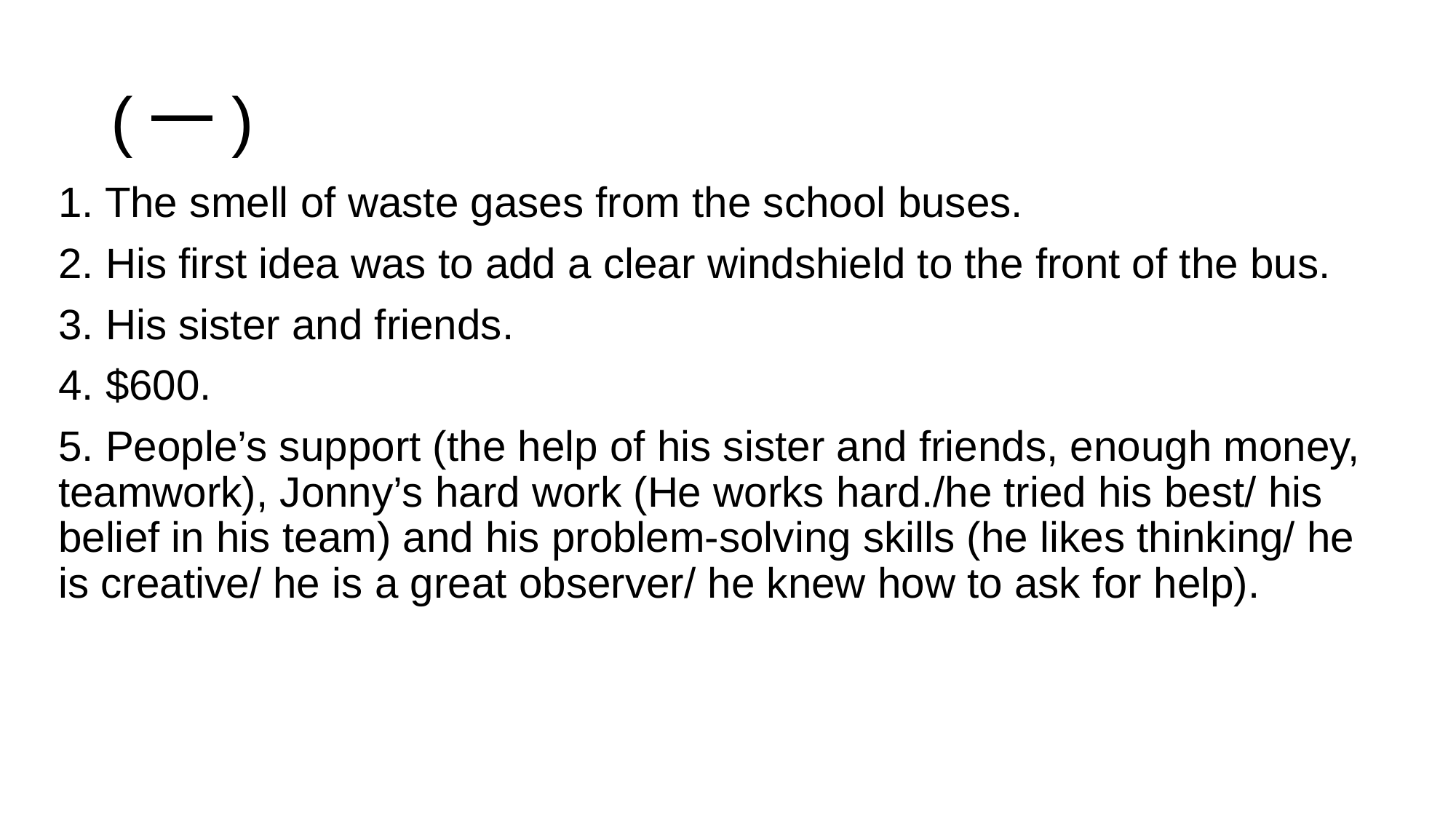

# (一)
1. The smell of waste gases from the school buses.
2. His first idea was to add a clear windshield to the front of the bus.
3. His sister and friends.
4. $600.
5. People’s support (the help of his sister and friends, enough money, teamwork), Jonny’s hard work (He works hard./he tried his best/ his belief in his team) and his problem-solving skills (he likes thinking/ he is creative/ he is a great observer/ he knew how to ask for help).